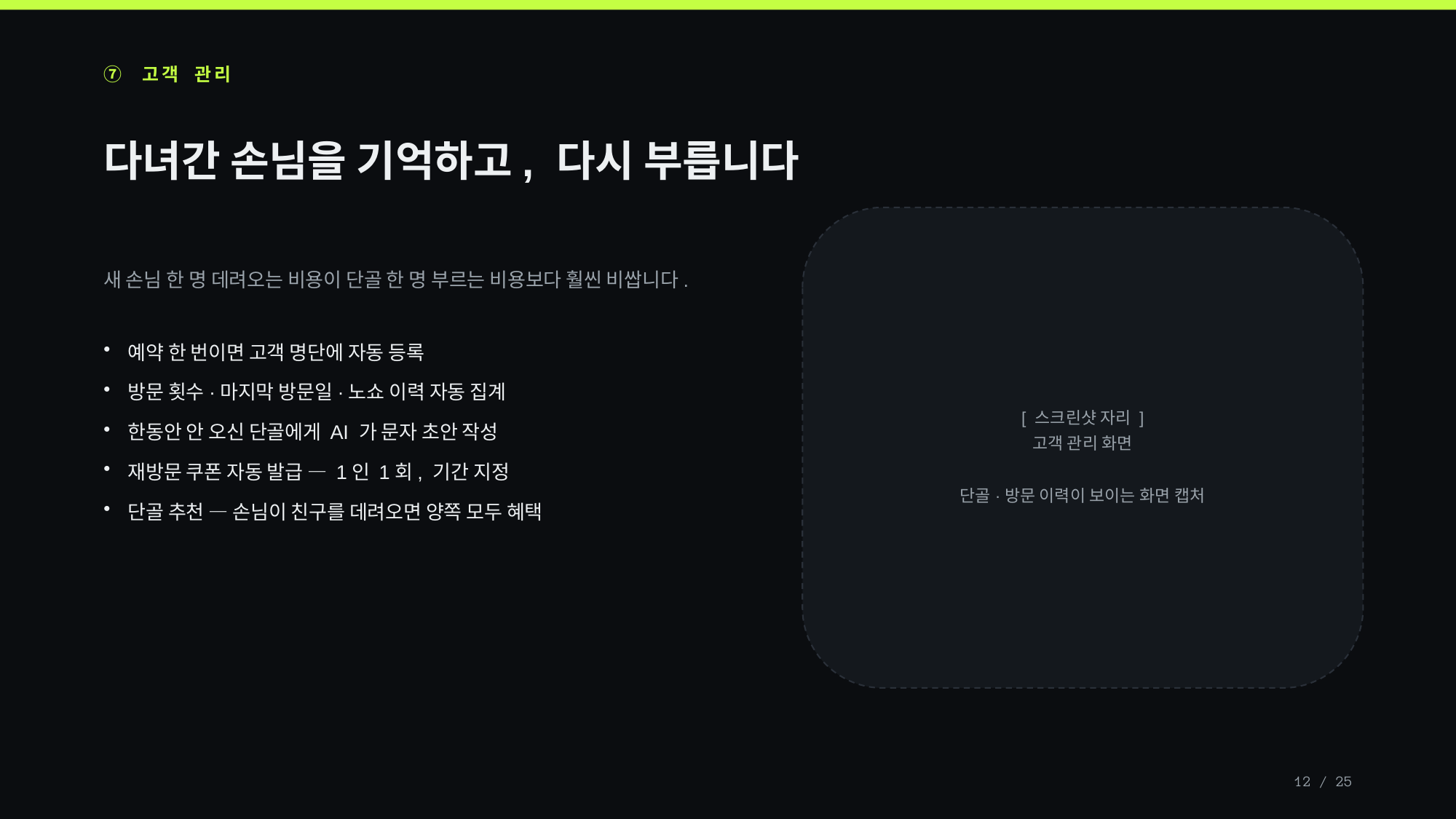

⑦ 고객 관리
다녀간 손님을 기억하고, 다시 부릅니다

새 손님 한 명 데려오는 비용이 단골 한 명 부르는 비용보다 훨씬 비쌉니다.
예약 한 번이면 고객 명단에 자동 등록
방문 횟수·마지막 방문일·노쇼 이력 자동 집계
한동안 안 오신 단골에게 AI 가 문자 초안 작성
재방문 쿠폰 자동 발급 — 1인 1회, 기간 지정
단골 추천 — 손님이 친구를 데려오면 양쪽 모두 혜택
[ 스크린샷 자리 ]
고객 관리 화면

단골·방문 이력이 보이는 화면 캡처
12 / 25